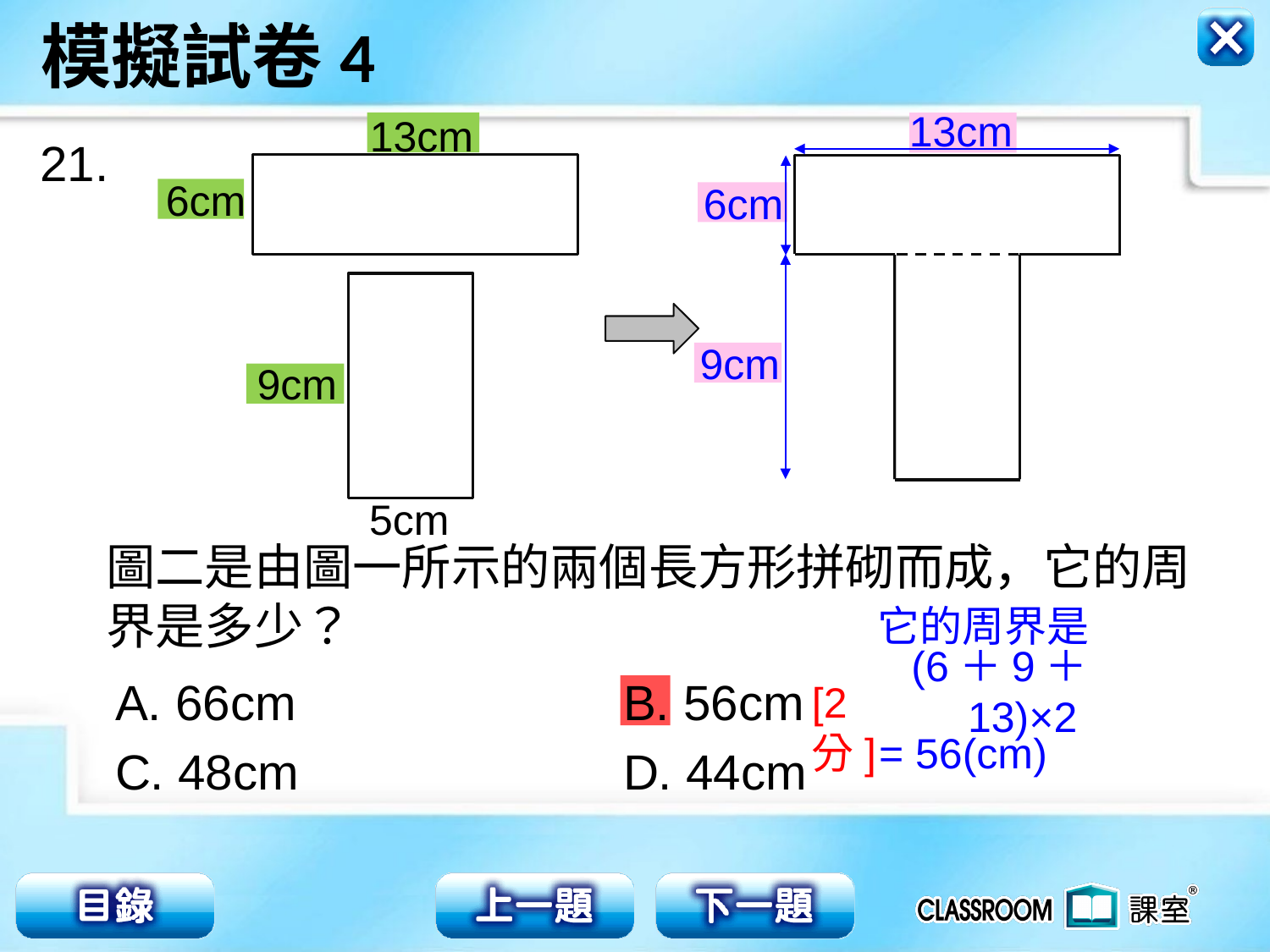

13cm
13cm

6cm

9cm
5cm

21.

6cm

9cm

圖二是由圖一所示的兩個長方形拼砌而成，它的周
界是多少？
它的周界是
(6＋9＋13)×2
A. 66cm 			B. 56cm
C. 48cm 			D. 44cm
[2分]

= 56(cm)